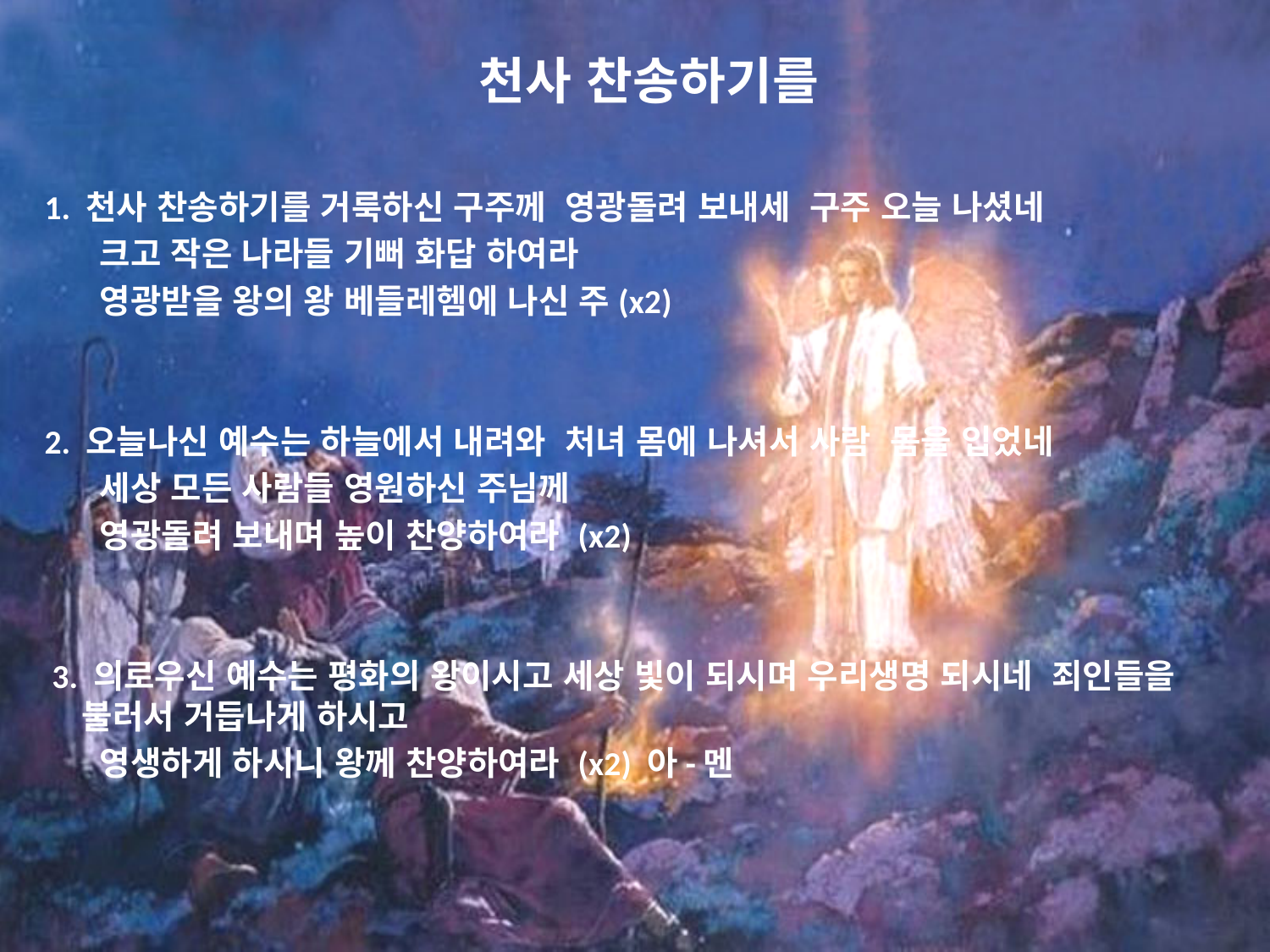

# 천사 찬송하기를
1. 천사 찬송하기를 거룩하신 구주께  영광돌려 보내세  구주 오늘 나셨네
     크고 작은 나라들 기뻐 화답 하여라
     영광받을 왕의 왕 베들레헴에 나신 주(x2)

2. 오늘나신 예수는 하늘에서 내려와  처녀 몸에 나셔서 사람  몸을 입었네
     세상 모든 사람들 영원하신 주님께
     영광돌려 보내며 높이 찬양하여라 (x2)

 3. 의로우신 예수는 평화의 왕이시고 세상 빛이 되시며 우리생명 되시네  죄인들을 불러서 거듭나게 하시고
     영생하게 하시니 왕께 찬양하여라 (x2) 아-멘